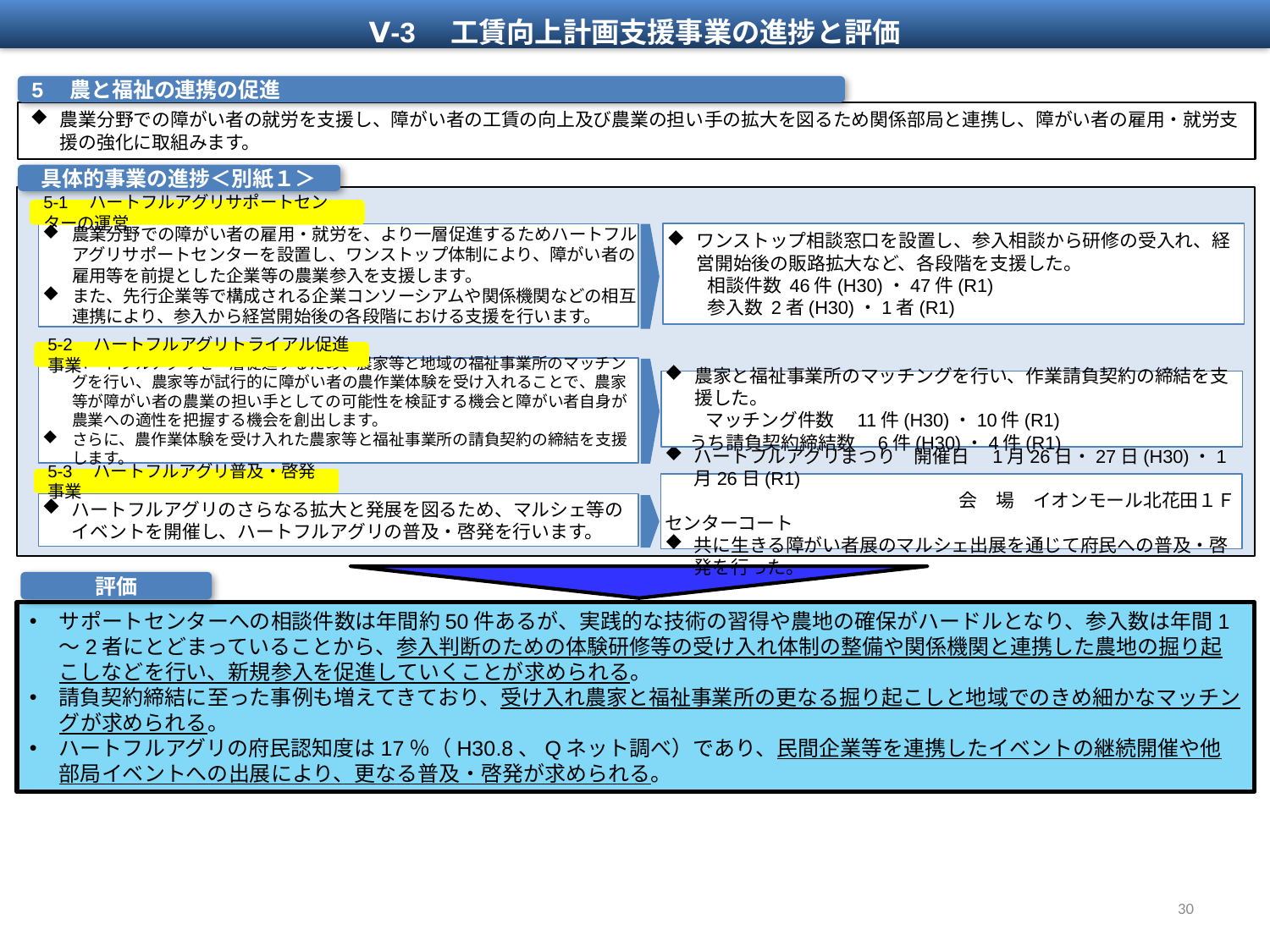

Ⅴ-3　工賃向上計画支援事業の進捗と評価
5　農と福祉の連携の促進
農業分野での障がい者の就労を支援し、障がい者の工賃の向上及び農業の担い手の拡大を図るため関係部局と連携し、障がい者の雇用・就労支援の強化に取組みます。
具体的事業の進捗＜別紙１＞

5-1　ハートフルアグリサポートセンターの運営
ワンストップ相談窓口を設置し、参入相談から研修の受入れ、経営開始後の販路拡大など、各段階を支援した。
　　 相談件数 46件(H30)・47件(R1)
　　 参入数 2者(H30)・1者(R1)
農業分野での障がい者の雇用・就労を、より一層促進するためハートフルアグリサポートセンターを設置し、ワンストップ体制により、障がい者の雇用等を前提とした企業等の農業参入を支援します。
また、先行企業等で構成される企業コンソーシアムや関係機関などの相互連携により、参入から経営開始後の各段階における支援を行います。

5-2　ハートフルアグリトライアル促進事業
ハートフルアグリを一層促進するため、農家等と地域の福祉事業所のマッチングを行い、農家等が試行的に障がい者の農作業体験を受け入れることで、農家等が障がい者の農業の担い手としての可能性を検証する機会と障がい者自身が農業への適性を把握する機会を創出します。
さらに、農作業体験を受け入れた農家等と福祉事業所の請負契約の締結を支援します。

農家と福祉事業所のマッチングを行い、作業請負契約の締結を支援した。
　　 マッチング件数　11件(H30)・10件(R1)
     うち請負契約締結数　6件(H30)・4件(R1)
5-3　ハートフルアグリ普及・啓発事業
ハートフルアグリまつり　開催日　1月26日・27日(H30)・1月26日(R1)
　　　　　　　　　　　　　　　　会　場　イオンモール北花田１Ｆセンターコート
共に生きる障がい者展のマルシェ出展を通じて府民への普及・啓発を行った。
ハートフルアグリのさらなる拡大と発展を図るため、マルシェ等のイベントを開催し、ハートフルアグリの普及・啓発を行います。

評価
サポートセンターへの相談件数は年間約50件あるが、実践的な技術の習得や農地の確保がハードルとなり、参入数は年間1～2者にとどまっていることから、参入判断のための体験研修等の受け入れ体制の整備や関係機関と連携した農地の掘り起こしなどを行い、新規参入を促進していくことが求められる。
請負契約締結に至った事例も増えてきており、受け入れ農家と福祉事業所の更なる掘り起こしと地域でのきめ細かなマッチングが求められる。
ハートフルアグリの府民認知度は17％（H30.8、Qネット調べ）であり、民間企業等を連携したイベントの継続開催や他部局イベントへの出展により、更なる普及・啓発が求められる。

30